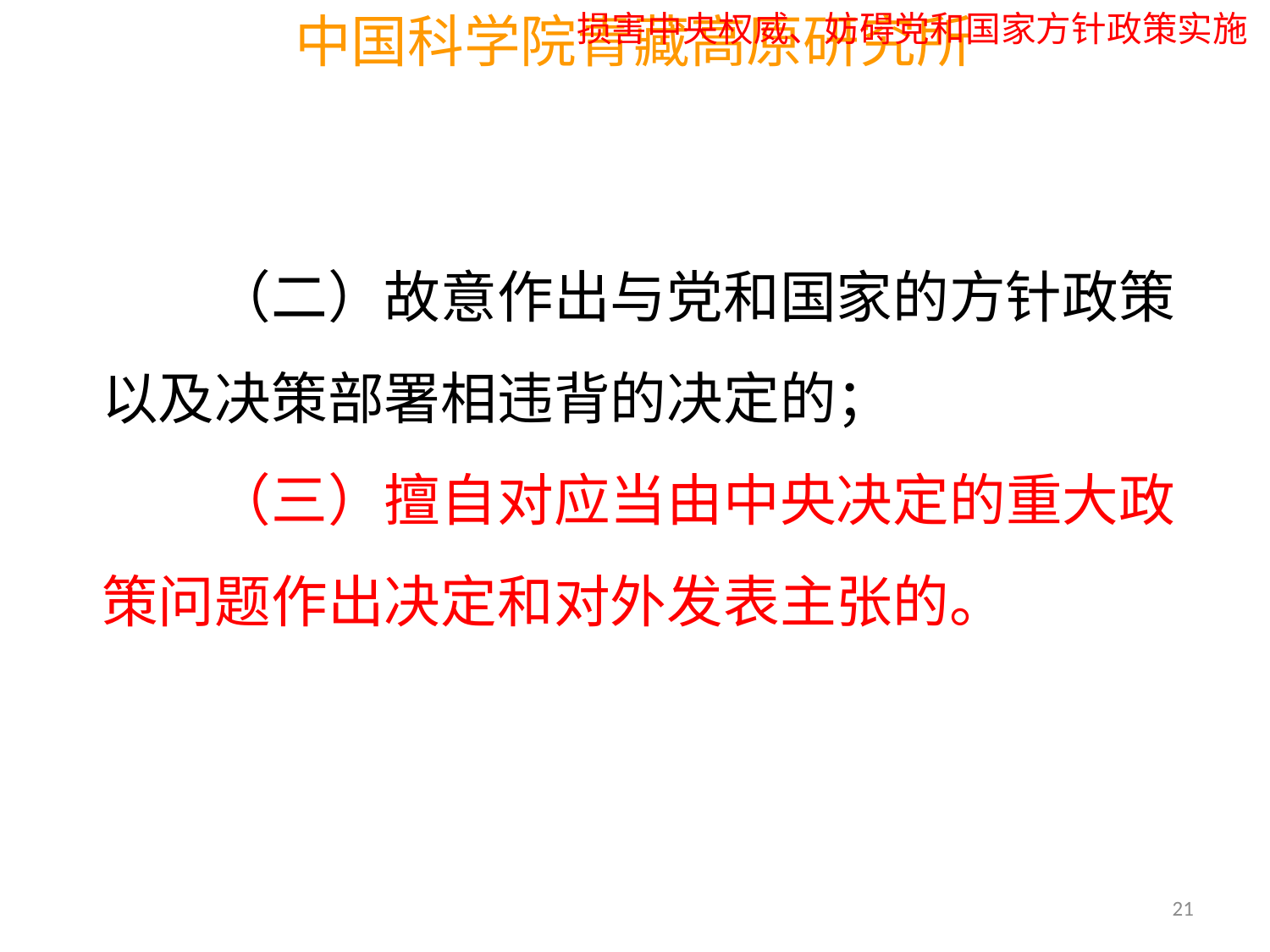

损害中央权威、妨碍党和国家方针政策实施
　　（二）故意作出与党和国家的方针政策以及决策部署相违背的决定的；
　　（三）擅自对应当由中央决定的重大政策问题作出决定和对外发表主张的。
21